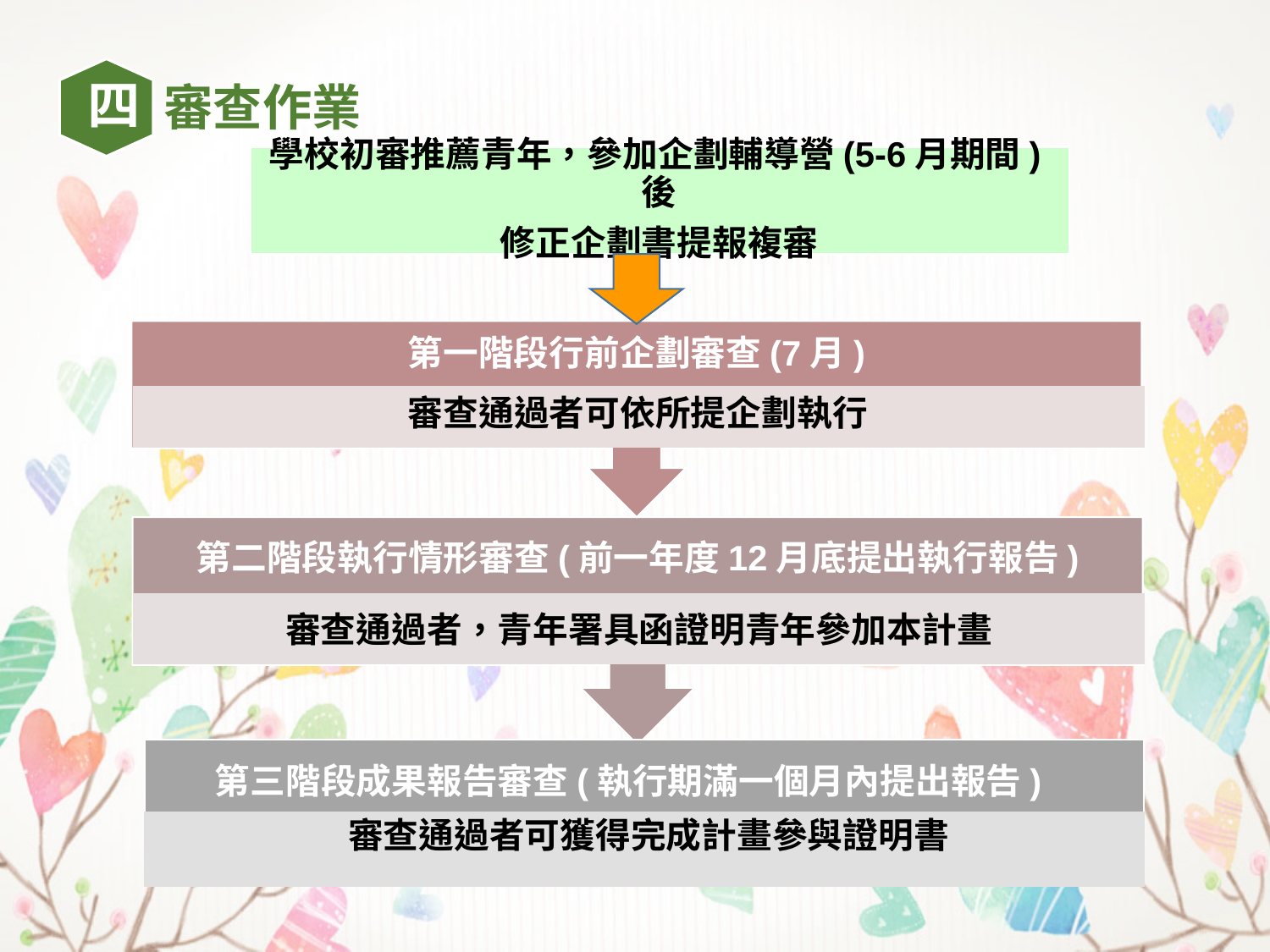

四
審查作業

學校初審推薦青年，參加企劃輔導營(5-6月期間)後
修正企劃書提報複審

第一階段行前企劃審查(7月)
審查通過者可依所提企劃執行

第二階段執行情形審查(前一年度12月底提出執行報告)

審查通過者，青年署具函證明青年參加本計畫

第三階段成果報告審查(執行期滿一個月內提出報告)
審查通過者可獲得完成計畫參與證明書